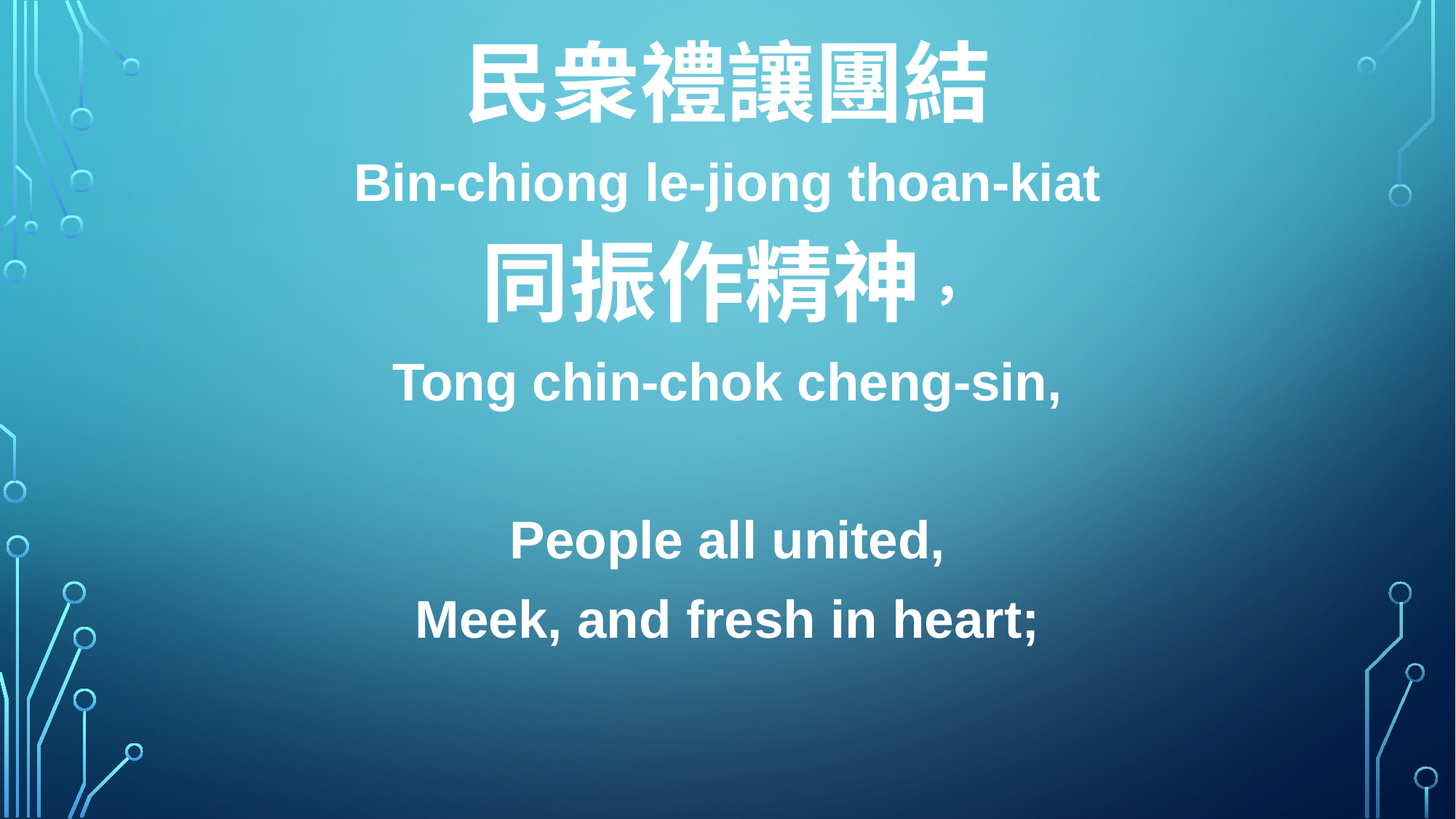

民衆禮讓團結
Bin-chiong le-jiong thoan-kiat
同振作精神，
Tong chin-chok cheng-sin,

People all united,
Meek, and fresh in heart;